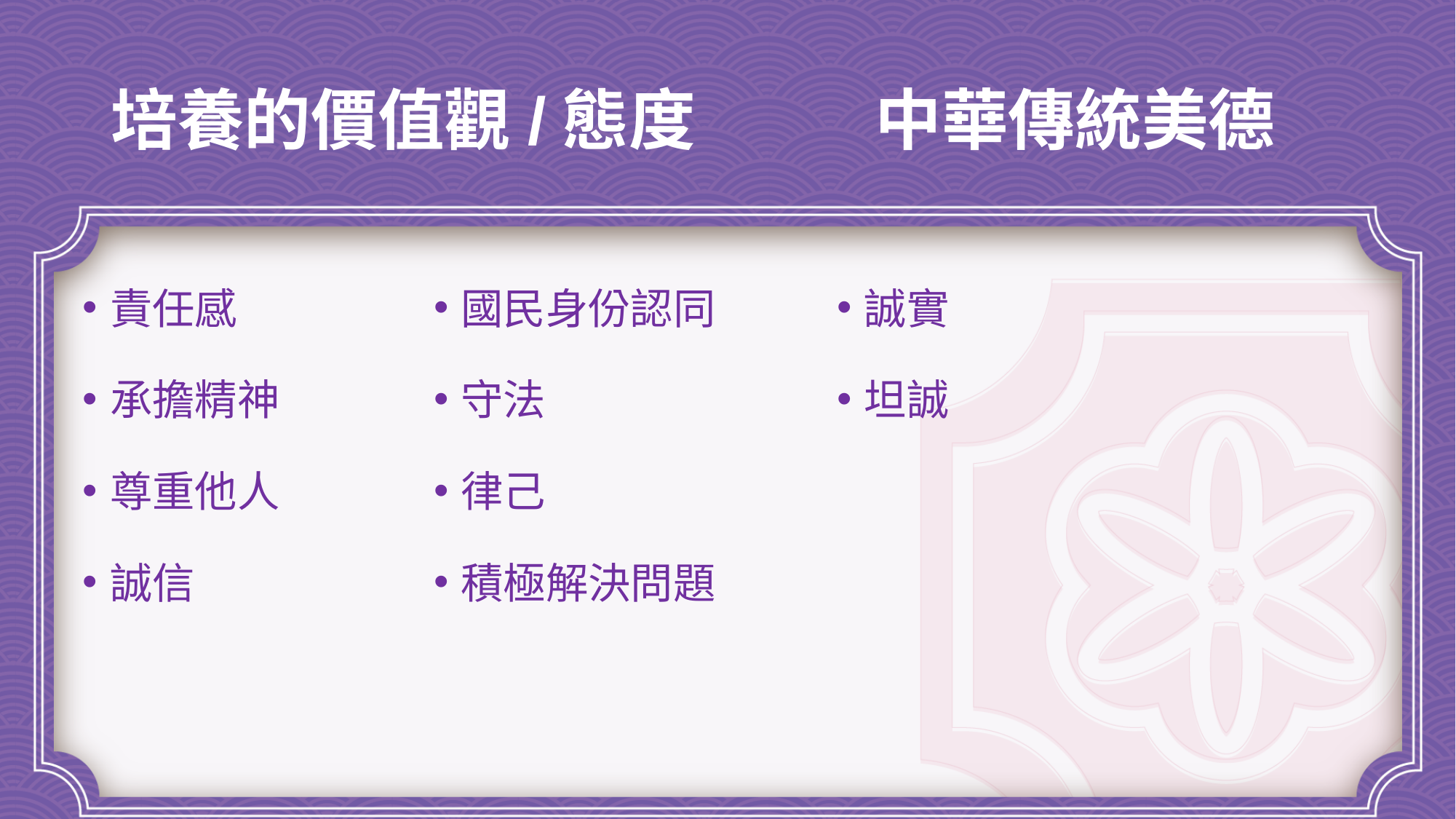

# 培養的價值觀/態度		中華傳統美德
責任感
承擔精神
尊重他人
誠信

國民身份認同
守法
律己
積極解決問題

誠實
坦誠